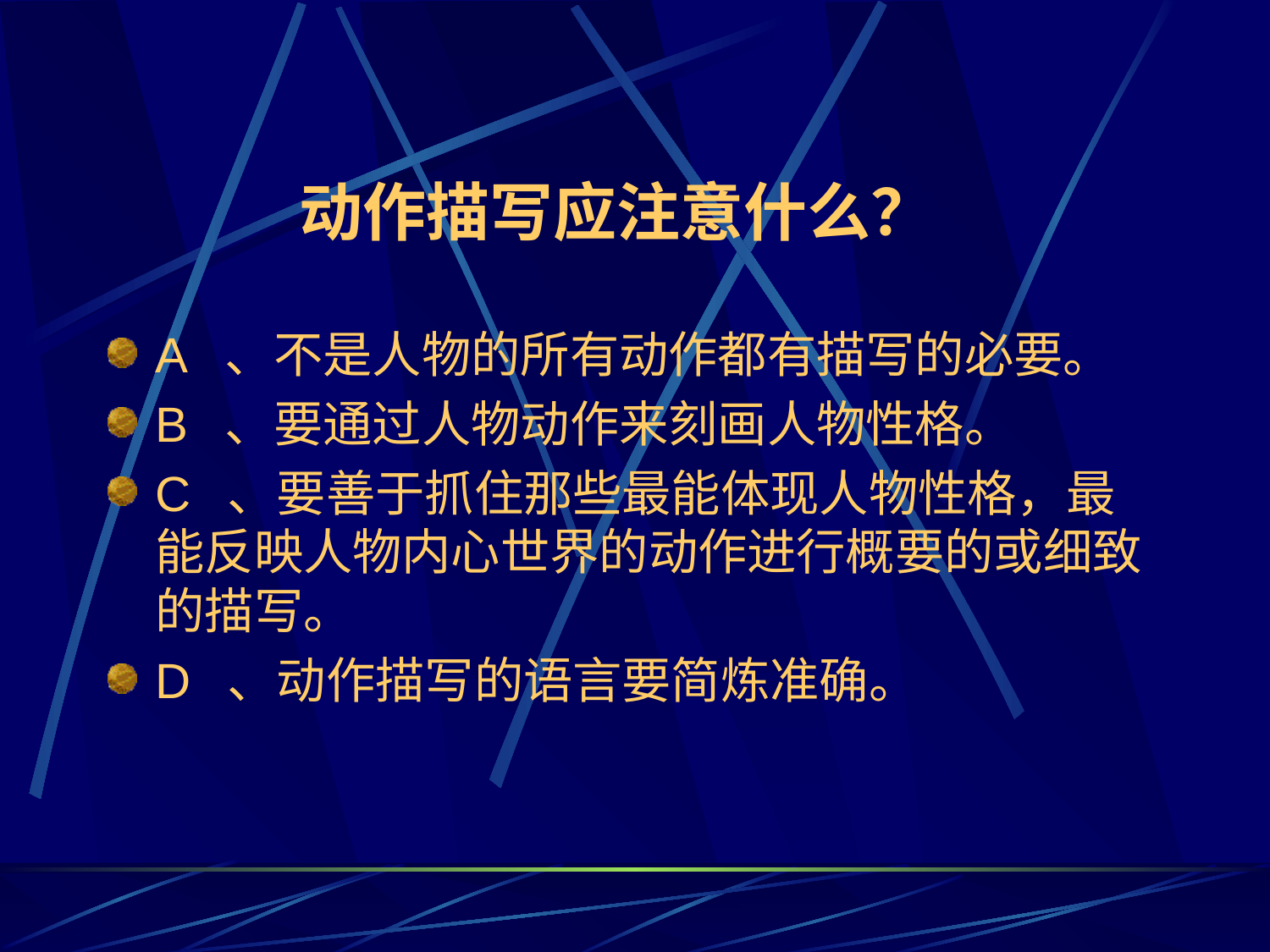

# 动作描写应注意什么？
A 、不是人物的所有动作都有描写的必要。
B 、要通过人物动作来刻画人物性格。
C 、要善于抓住那些最能体现人物性格，最能反映人物内心世界的动作进行概要的或细致的描写。
D 、动作描写的语言要简炼准确。